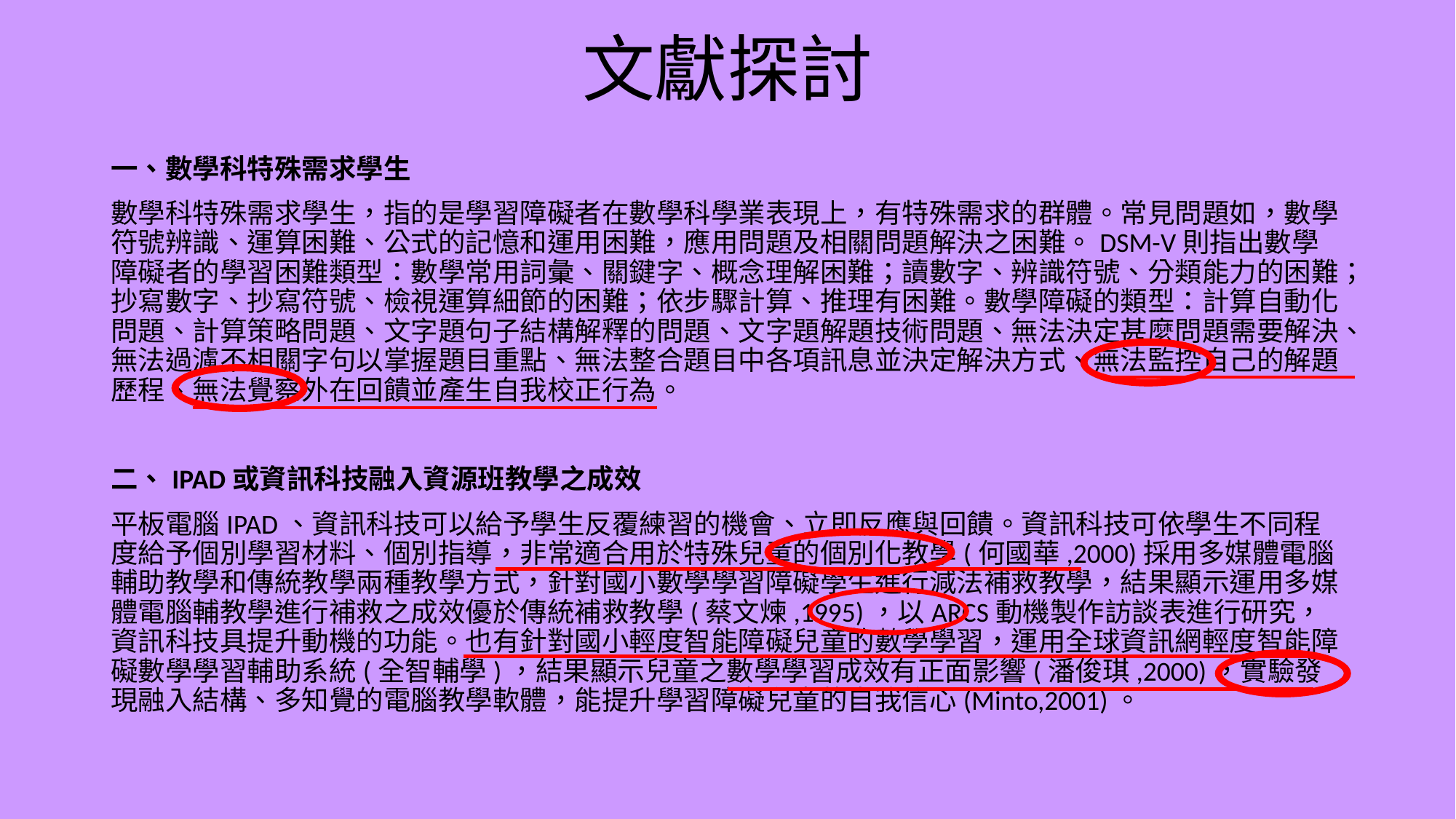

# 文獻探討
一、數學科特殊需求學生
數學科特殊需求學生，指的是學習障礙者在數學科學業表現上，有特殊需求的群體。常見問題如，數學符號辨識、運算困難、公式的記憶和運用困難，應用問題及相關問題解決之困難。DSM-V則指出數學障礙者的學習困難類型：數學常用詞彙、關鍵字、概念理解困難；讀數字、辨識符號、分類能力的困難；抄寫數字、抄寫符號、檢視運算細節的困難；依步驟計算、推理有困難。數學障礙的類型：計算自動化問題、計算策略問題、文字題句子結構解釋的問題、文字題解題技術問題、無法決定甚麼問題需要解決、無法過濾不相關字句以掌握題目重點、無法整合題目中各項訊息並決定解決方式、無法監控自己的解題歷程、無法覺察外在回饋並產生自我校正行為。

二、IPAD或資訊科技融入資源班教學之成效
平板電腦IPAD、資訊科技可以給予學生反覆練習的機會、立即反應與回饋。資訊科技可依學生不同程度給予個別學習材料、個別指導，非常適合用於特殊兒童的個別化教學(何國華,2000)採用多媒體電腦輔助教學和傳統教學兩種教學方式，針對國小數學學習障礙學生進行減法補救教學，結果顯示運用多媒體電腦輔教學進行補救之成效優於傳統補救教學(蔡文煉,1995)，以ARCS動機製作訪談表進行研究，資訊科技具提升動機的功能。也有針對國小輕度智能障礙兒童的數學學習，運用全球資訊網輕度智能障礙數學學習輔助系統(全智輔學)，結果顯示兒童之數學學習成效有正面影響(潘俊琪,2000)，實驗發現融入結構、多知覺的電腦教學軟體，能提升學習障礙兒童的自我信心(Minto,2001)。